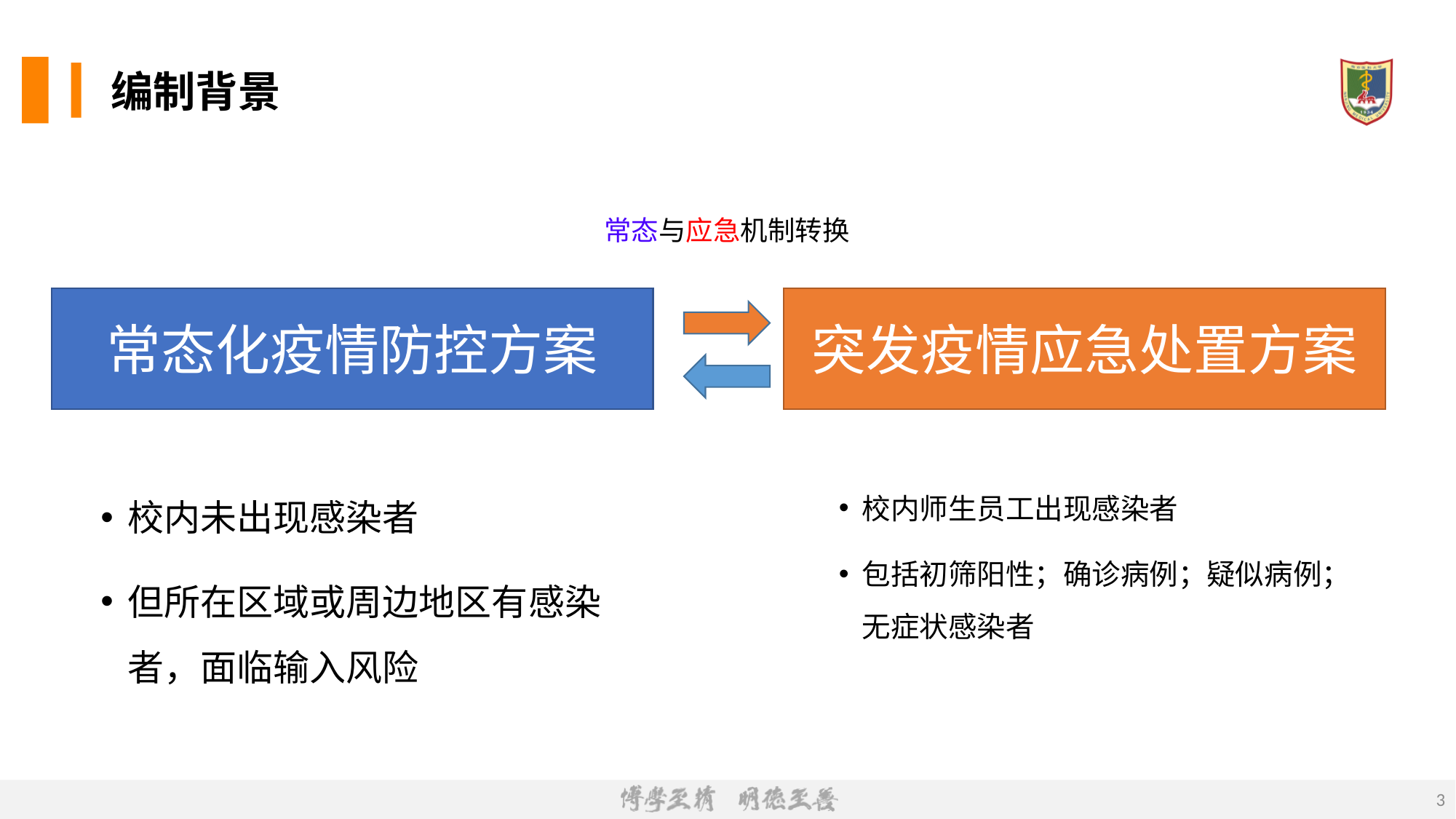

# 编制背景
常态与应急机制转换
突发疫情应急处置方案
常态化疫情防控方案

校内未出现感染者
但所在区域或周边地区有感染者，面临输入风险
校内师生员工出现感染者
包括初筛阳性；确诊病例；疑似病例；无症状感染者
3